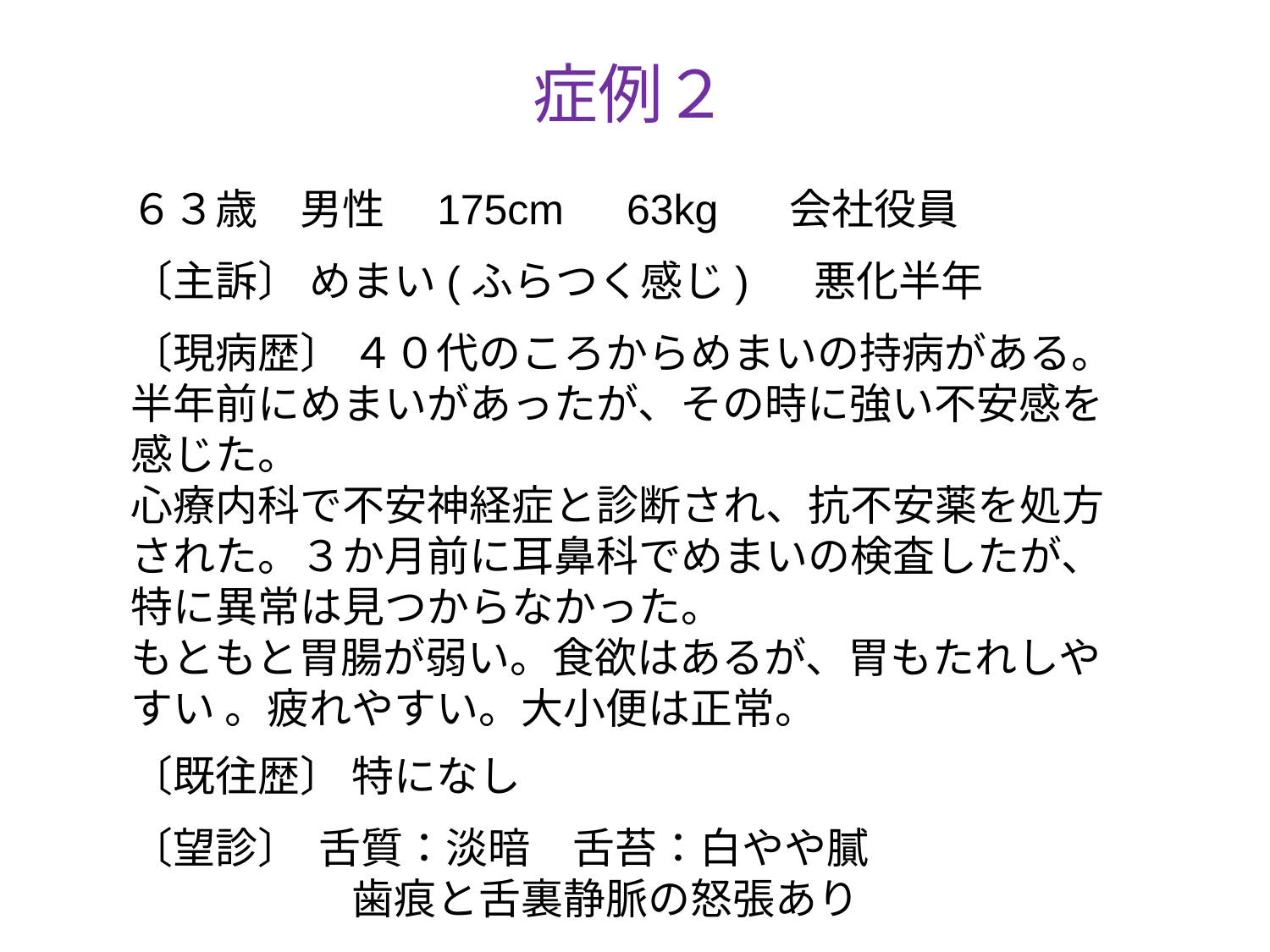

# 症例２
６３歳　男性　175cm　63kg　  会社役員

〔主訴〕 めまい(ふらつく感じ) 　悪化半年

〔現病歴〕 ４０代のころからめまいの持病がある。半年前にめまいがあったが、その時に強い不安感を感じた。
心療内科で不安神経症と診断され、抗不安薬を処方された。３か月前に耳鼻科でめまいの検査したが、特に異常は見つからなかった。
もともと胃腸が弱い。食欲はあるが、胃もたれしやすい 。疲れやすい。大小便は正常。

〔既往歴〕 特になし

〔望診〕  舌質：淡暗　舌苔：白やや膩
　　　　　 歯痕と舌裏静脈の怒張あり